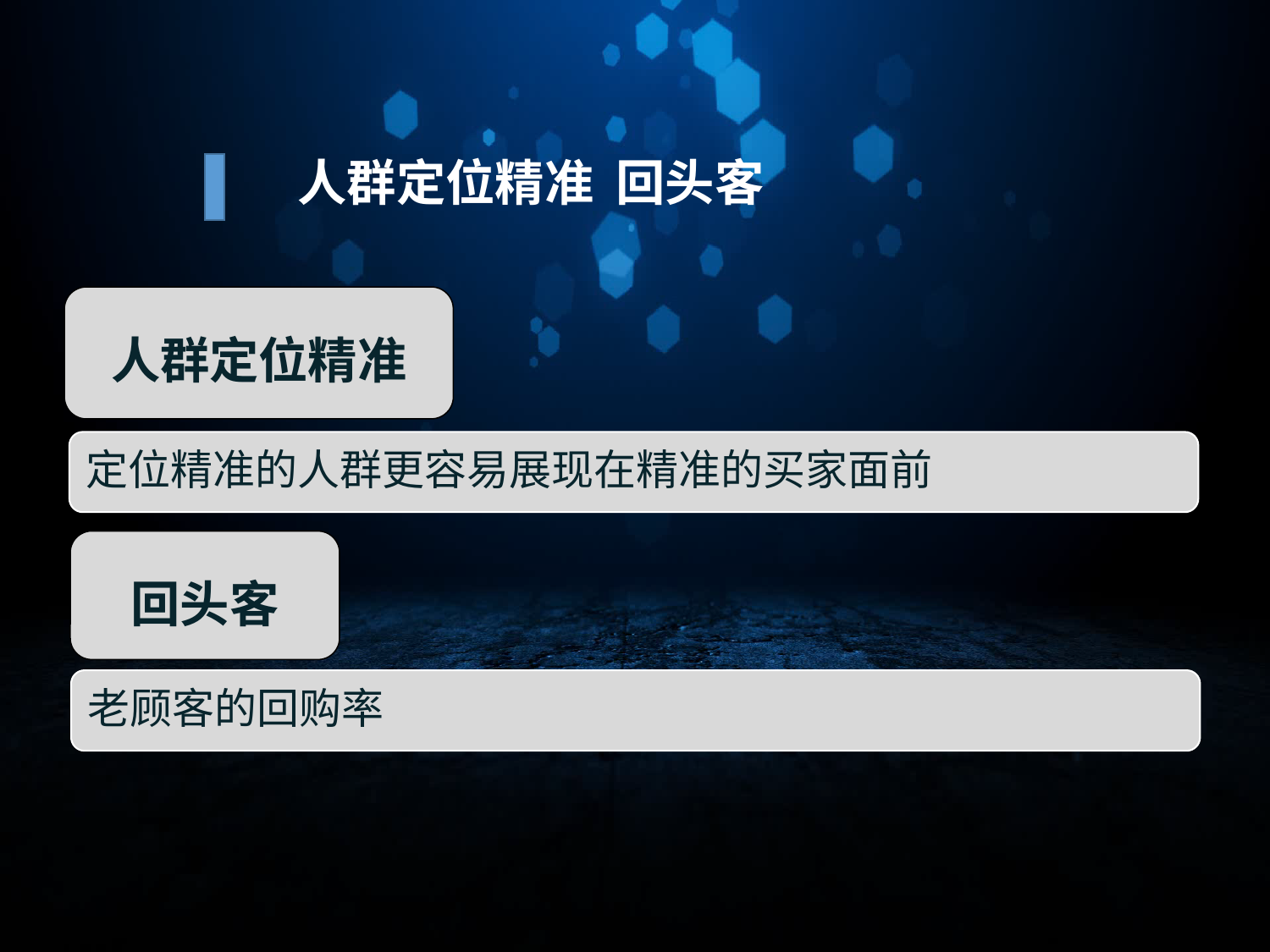

人群定位精准  回头客

人群定位精准
定位精准的人群更容易展现在精准的买家面前
回头客
老顾客的回购率